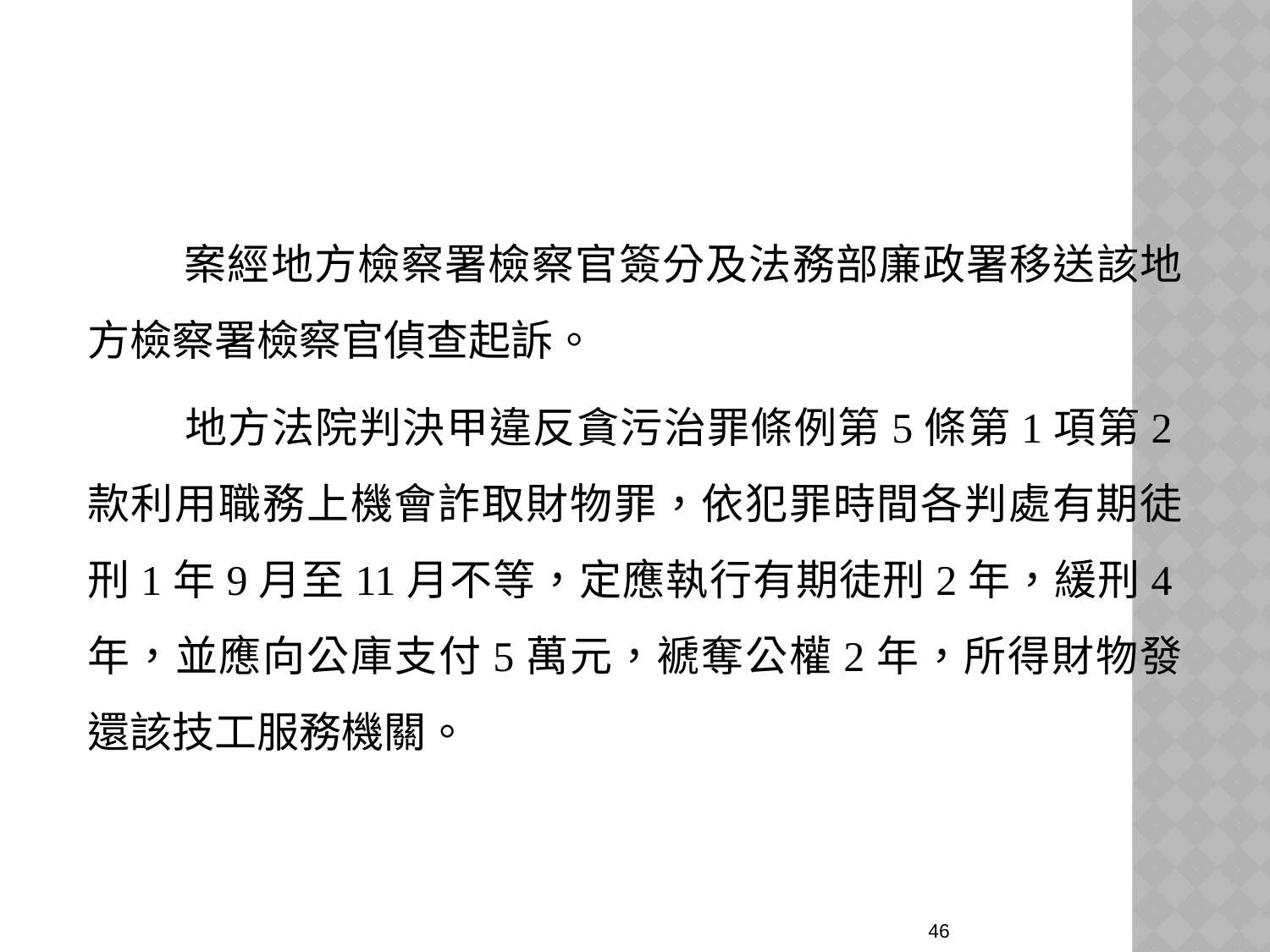

#
        案經地方檢察署檢察官簽分及法務部廉政署移送該地方檢察署檢察官偵查起訴。
        地方法院判決甲違反貪污治罪條例第5條第1項第2款利用職務上機會詐取財物罪，依犯罪時間各判處有期徒刑1年9月至11月不等，定應執行有期徒刑2年，緩刑4年，並應向公庫支付5萬元，褫奪公權2年，所得財物發還該技工服務機關。
46